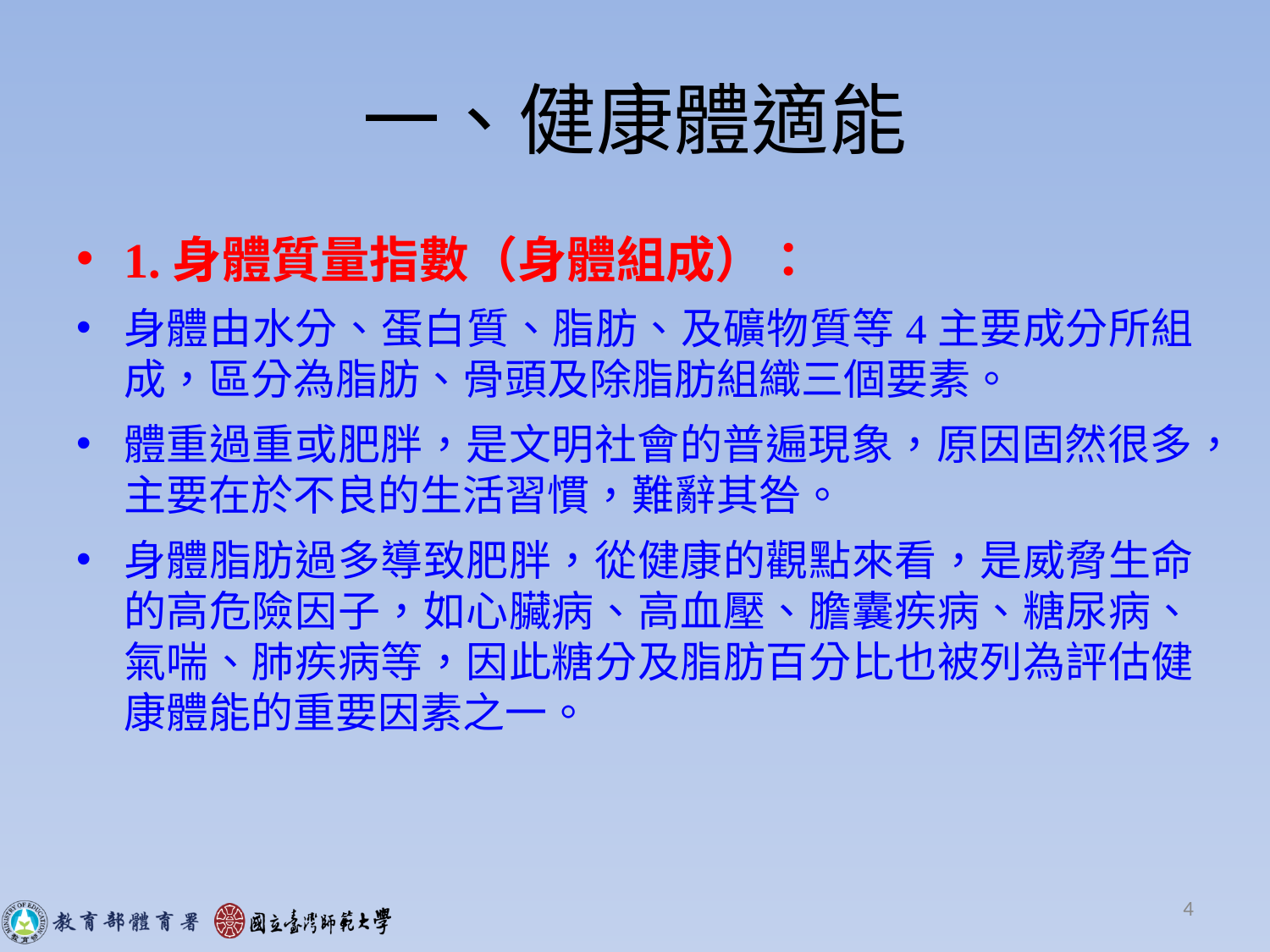

# 一、健康體適能
1.身體質量指數（身體組成）：
身體由水分、蛋白質、脂肪、及礦物質等4主要成分所組成，區分為脂肪、骨頭及除脂肪組織三個要素。
體重過重或肥胖，是文明社會的普遍現象，原因固然很多，主要在於不良的生活習慣，難辭其咎。
身體脂肪過多導致肥胖，從健康的觀點來看，是威脅生命的高危險因子，如心臟病、高血壓、膽囊疾病、糖尿病、氣喘、肺疾病等，因此糖分及脂肪百分比也被列為評估健康體能的重要因素之一。

4